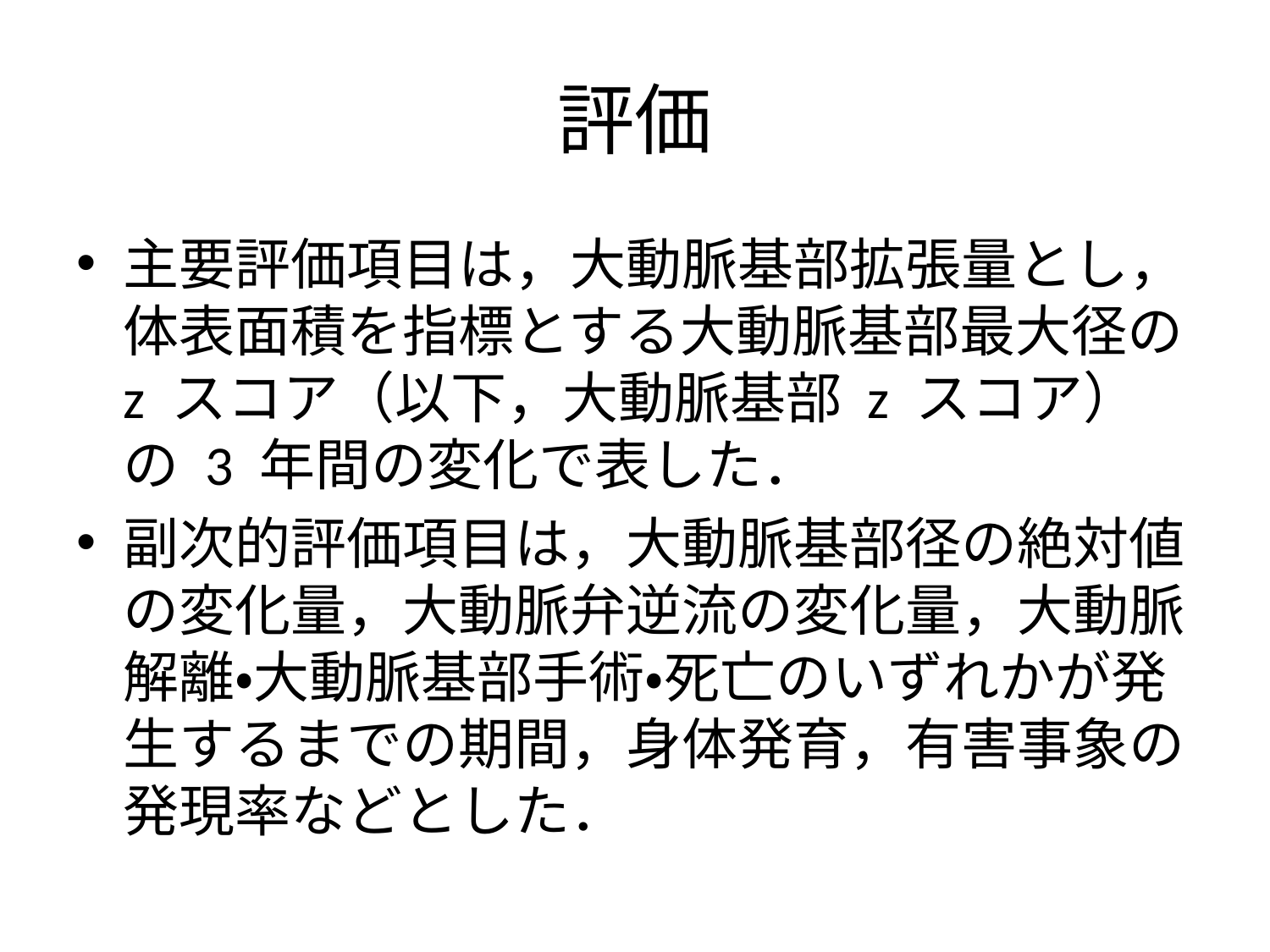

# 評価
主要評価項目は，大動脈基部拡張量とし，体表面積を指標とする大動脈基部最大径の z スコア（以下，大動脈基部 z スコア）の 3 年間の変化で表した．
副次的評価項目は，大動脈基部径の絶対値の変化量，大動脈弁逆流の変化量，大動脈解離・大動脈基部手術・死亡のいずれかが発生するまでの期間，身体発育，有害事象の発現率などとした．